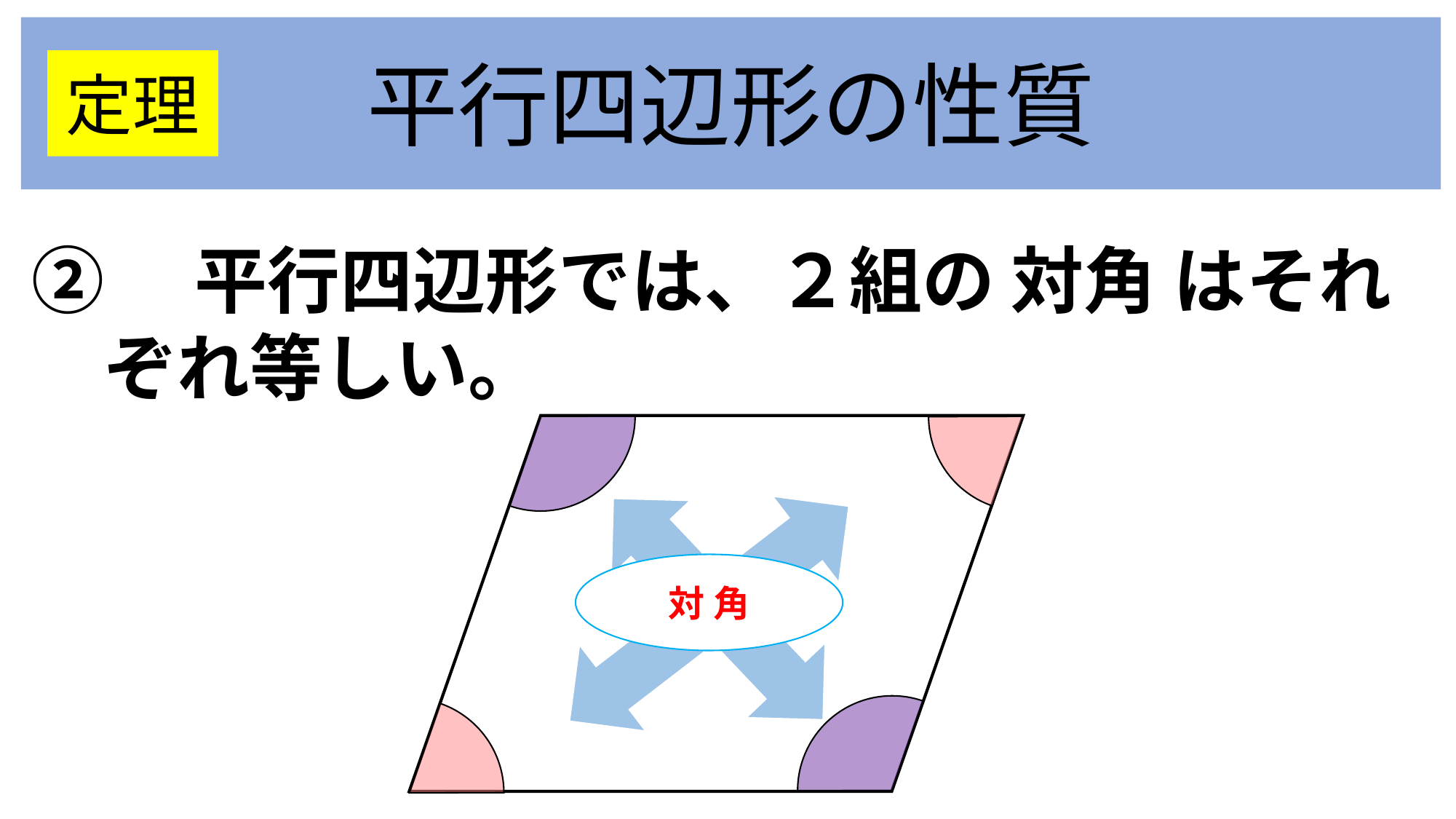

平行四辺形の性質
定理
②　平行四辺形では、２組の 対角 はそれ
　ぞれ等しい。

対 角